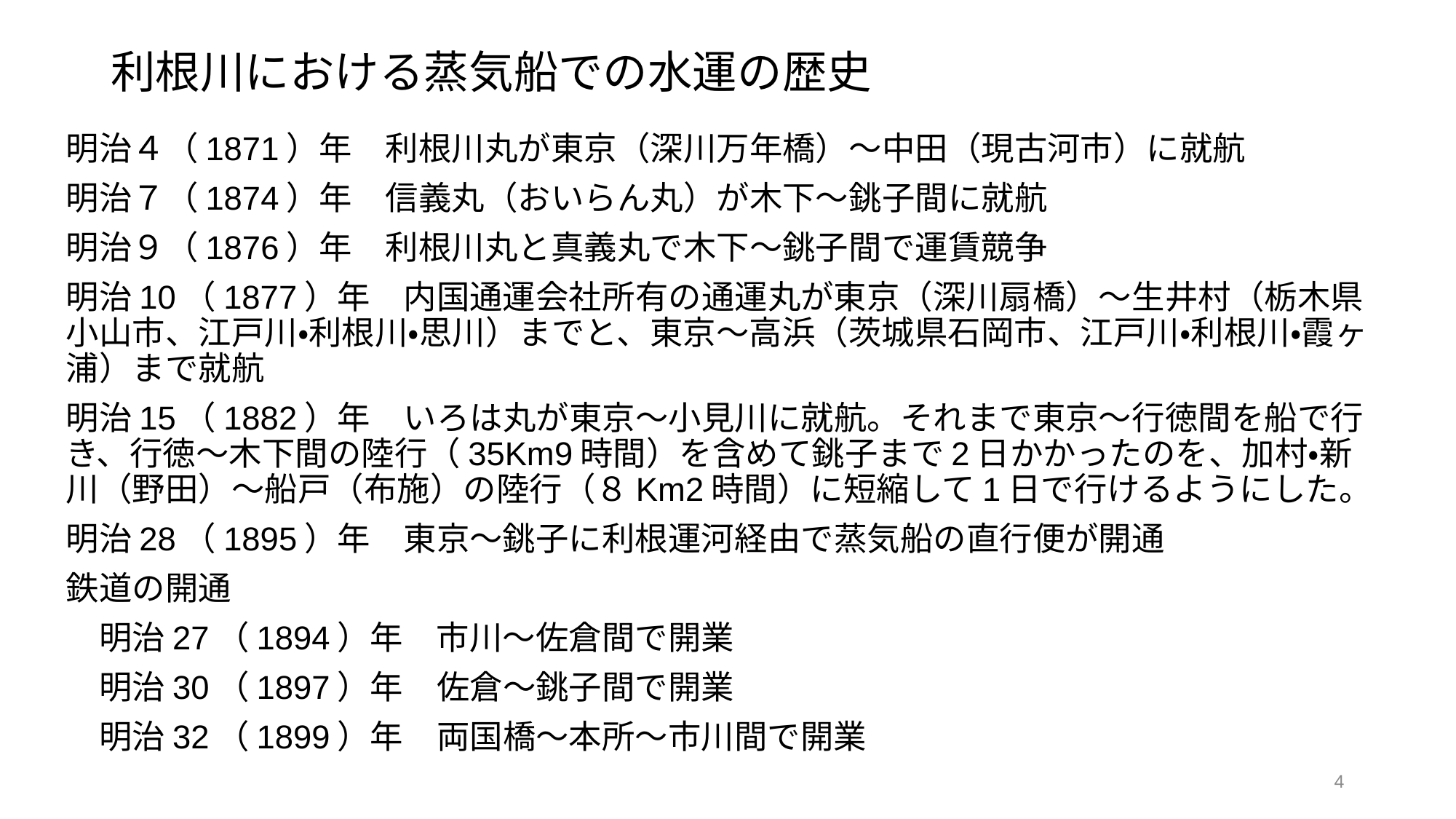

# 利根川における蒸気船での水運の歴史
明治４（1871）年　利根川丸が東京（深川万年橋）～中田（現古河市）に就航
明治７（1874）年　信義丸（おいらん丸）が木下～銚子間に就航
明治９（1876）年　利根川丸と真義丸で木下～銚子間で運賃競争
明治10（1877）年　内国通運会社所有の通運丸が東京（深川扇橋）～生井村（栃木県小山市、江戸川・利根川・思川）までと、東京～高浜（茨城県石岡市、江戸川・利根川・霞ヶ浦）まで就航
明治15（1882）年　いろは丸が東京～小見川に就航。それまで東京～行徳間を船で行き、行徳～木下間の陸行（35Km9時間）を含めて銚子まで2日かかったのを、加村・新川（野田）～船戸（布施）の陸行（８Km2時間）に短縮して1日で行けるようにした。
明治28（1895）年　東京～銚子に利根運河経由で蒸気船の直行便が開通
鉄道の開通
　明治27（1894）年　市川～佐倉間で開業
　明治30（1897）年　佐倉～銚子間で開業
　明治32（1899）年　両国橋～本所～市川間で開業

4